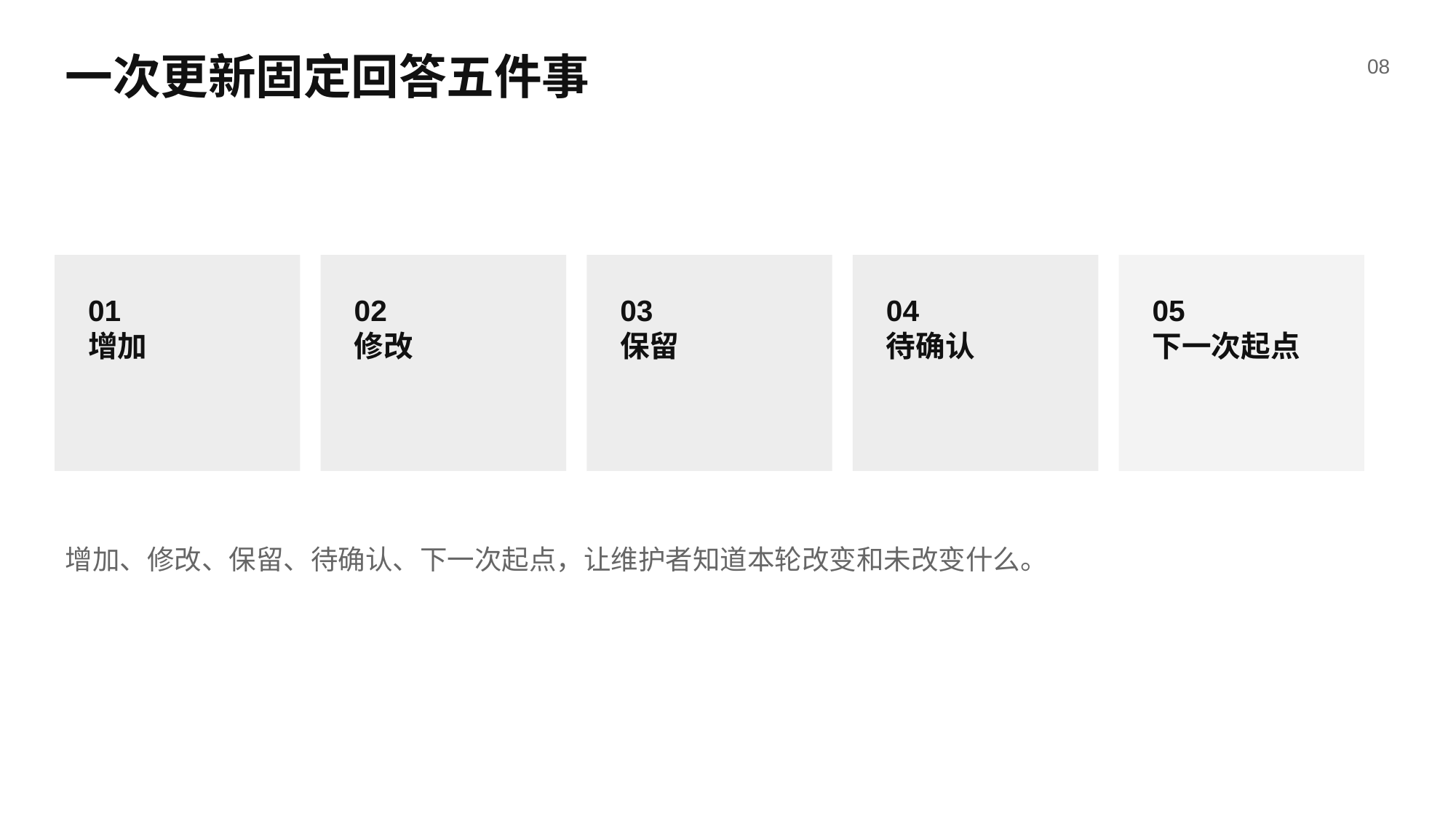

一次更新固定回答五件事
08

01
增加
02
修改
03
保留
04
待确认
05
下一次起点
增加、修改、保留、待确认、下一次起点，让维护者知道本轮改变和未改变什么。